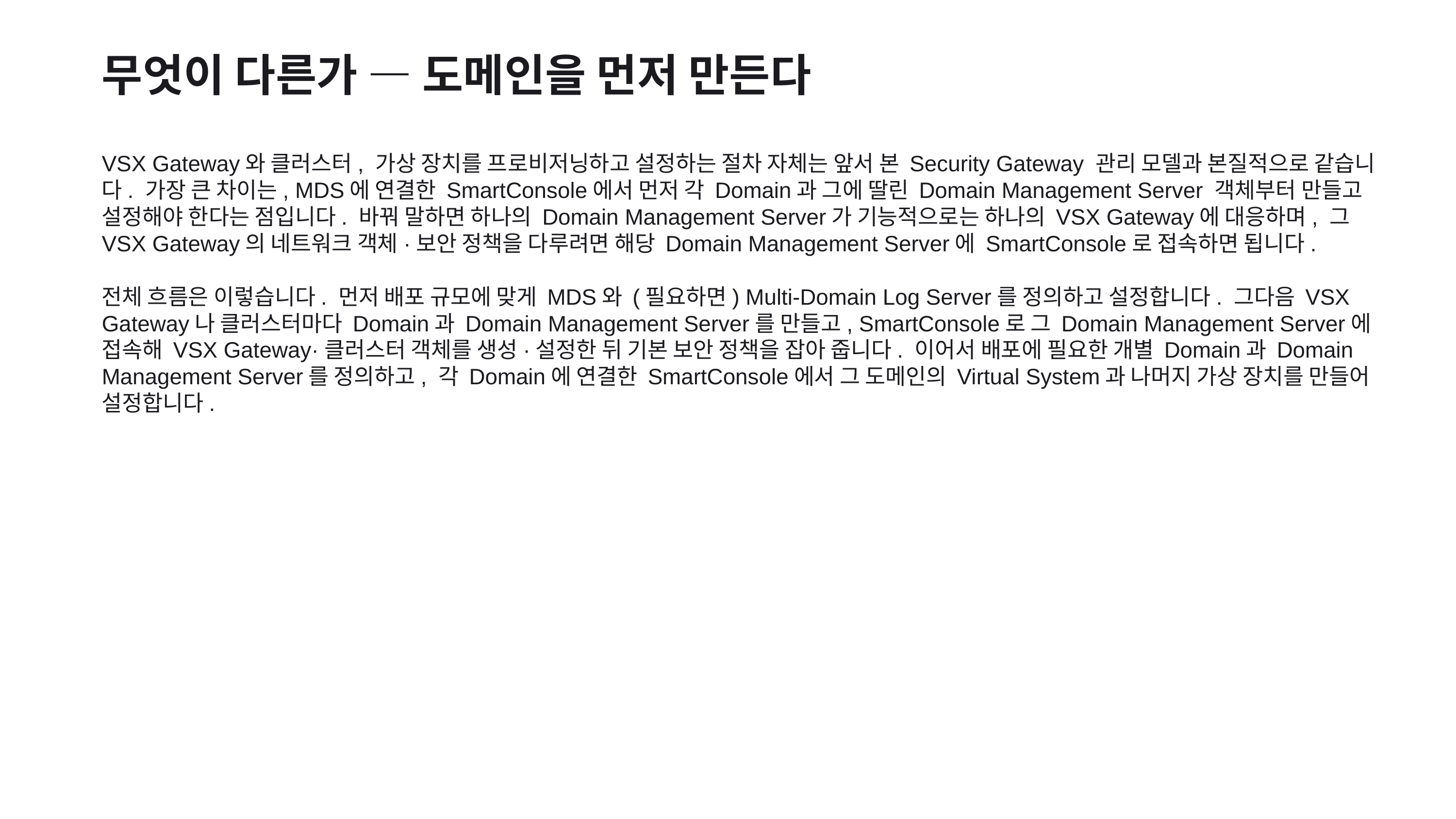

무엇이 다른가 — 도메인을 먼저 만든다
VSX Gateway와 클러스터, 가상 장치를 프로비저닝하고 설정하는 절차 자체는 앞서 본 Security Gateway 관리 모델과 본질적으로 같습니다. 가장 큰 차이는, MDS에 연결한 SmartConsole에서 먼저 각 Domain과 그에 딸린 Domain Management Server 객체부터 만들고 설정해야 한다는 점입니다. 바꿔 말하면 하나의 Domain Management Server가 기능적으로는 하나의 VSX Gateway에 대응하며, 그 VSX Gateway의 네트워크 객체·보안 정책을 다루려면 해당 Domain Management Server에 SmartConsole로 접속하면 됩니다.

전체 흐름은 이렇습니다. 먼저 배포 규모에 맞게 MDS와 (필요하면) Multi-Domain Log Server를 정의하고 설정합니다. 그다음 VSX Gateway나 클러스터마다 Domain과 Domain Management Server를 만들고, SmartConsole로 그 Domain Management Server에 접속해 VSX Gateway·클러스터 객체를 생성·설정한 뒤 기본 보안 정책을 잡아 줍니다. 이어서 배포에 필요한 개별 Domain과 Domain Management Server를 정의하고, 각 Domain에 연결한 SmartConsole에서 그 도메인의 Virtual System과 나머지 가상 장치를 만들어 설정합니다.